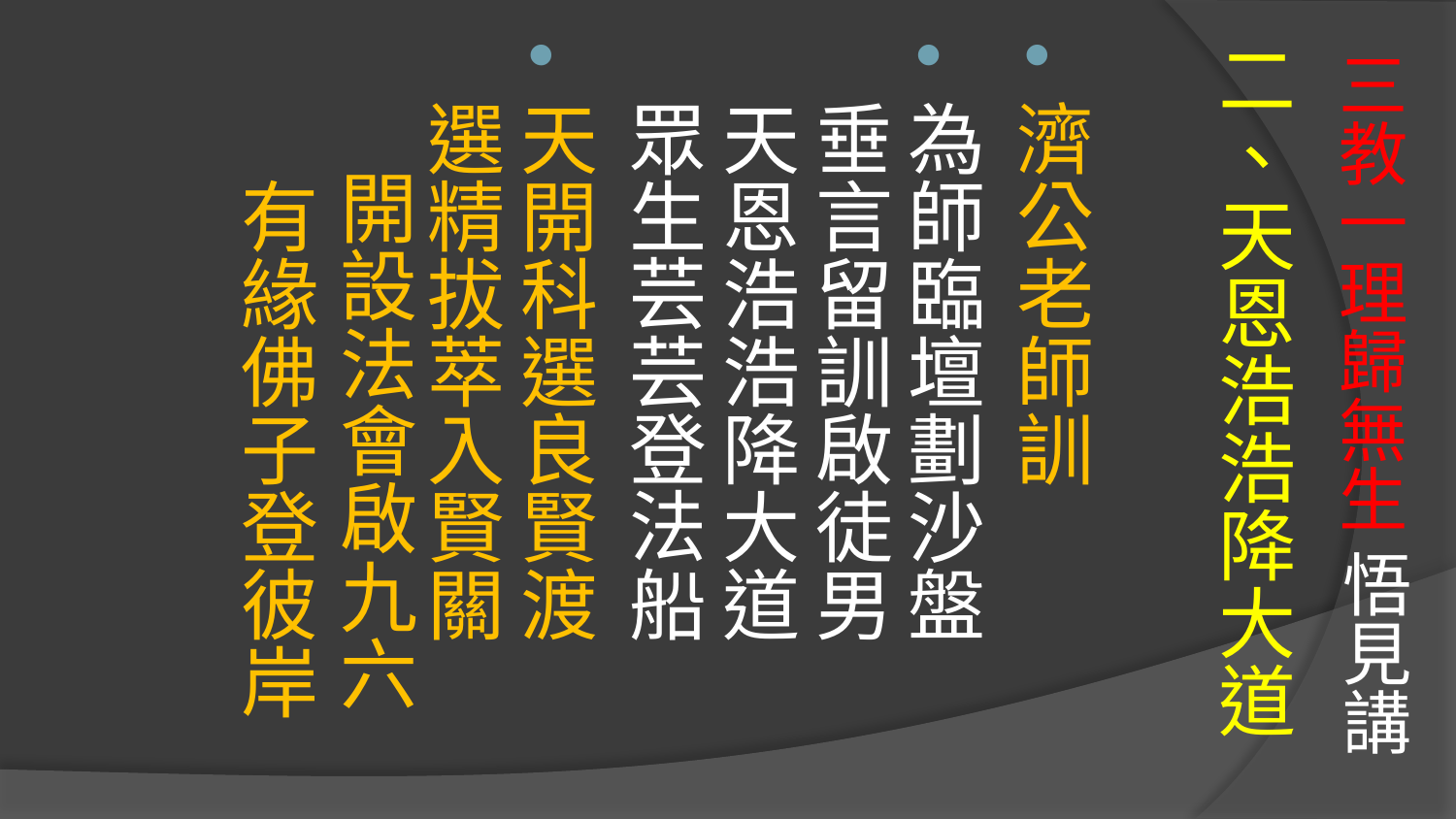

# 三教一理歸無生 悟見講
二、天恩浩浩降大道
濟公老師訓
為師臨壇劃沙盤　垂言留訓啟徒男 
天恩浩浩降大道　眾生芸芸登法船
天開科選良賢渡　選精拔萃入賢關             開設法會啟九六　有緣佛子登彼岸